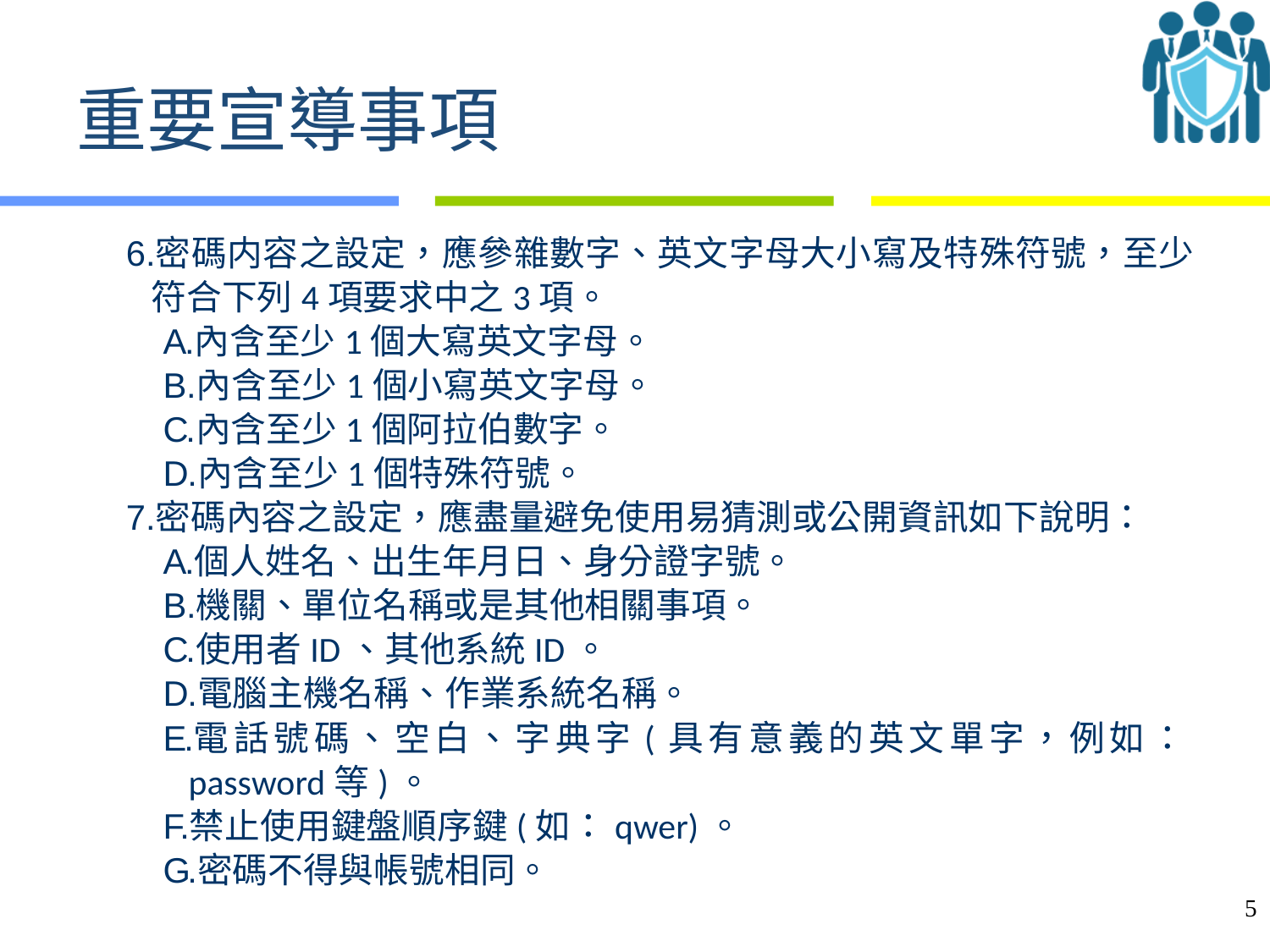

# 重要宣導事項
密碼内容之設定，應參雜數字、英文字母大小寫及特殊符號，至少符合下列4項要求中之3項。
內含至少1個大寫英文字母。
內含至少1個小寫英文字母。
內含至少1個阿拉伯數字。
內含至少1個特殊符號。
密碼內容之設定，應盡量避免使用易猜測或公開資訊如下說明：
個人姓名、出生年月日、身分證字號。
機關、單位名稱或是其他相關事項。
使用者ID、其他系統ID。
電腦主機名稱、作業系統名稱。
電話號碼、空白、字典字(具有意義的英文單字，例如：password等)。
禁止使用鍵盤順序鍵(如：qwer)。
密碼不得與帳號相同。

5